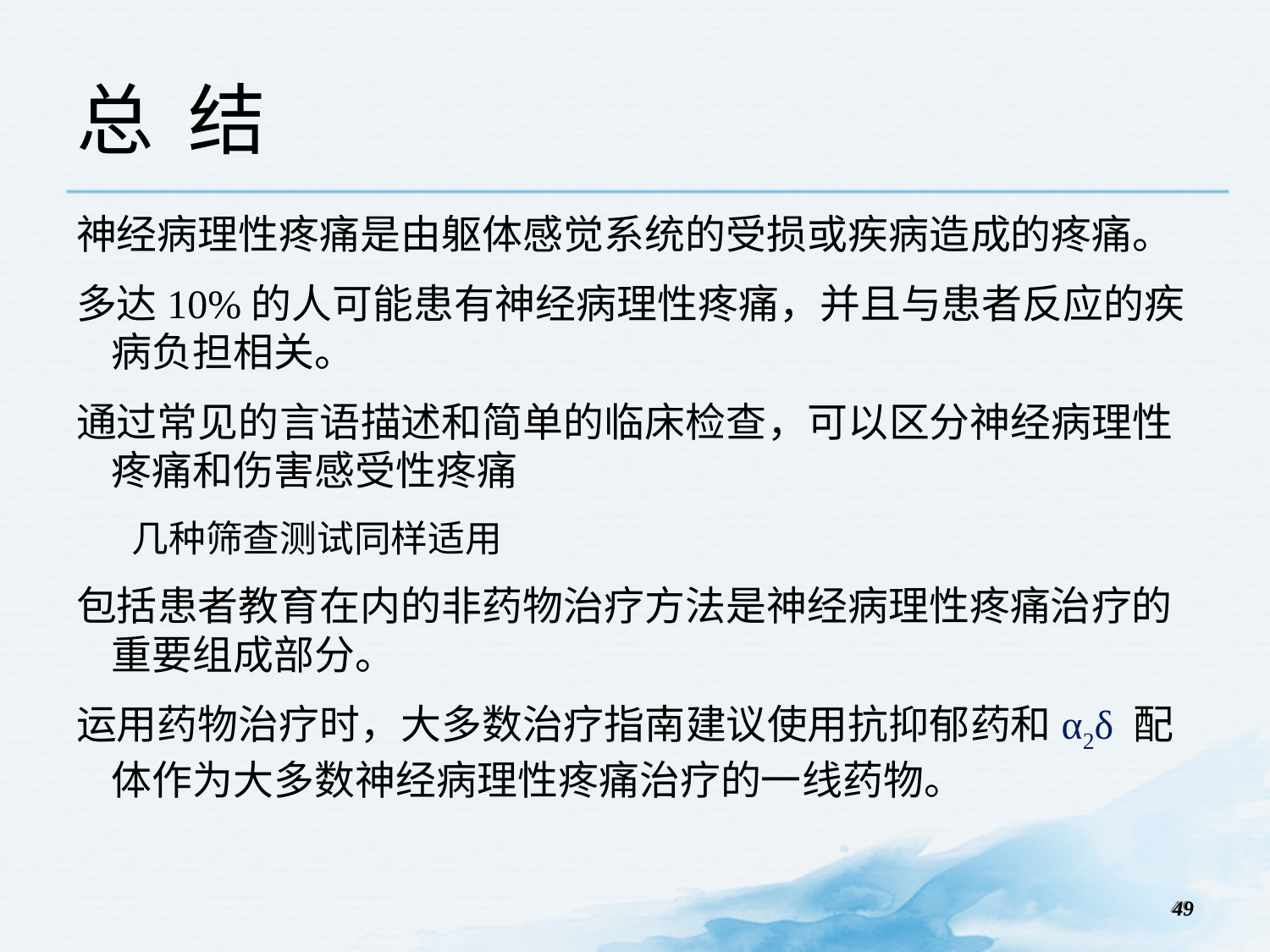

总  结
神经病理性疼痛是由躯体感觉系统的受损或疾病造成的疼痛。
多达10%的人可能患有神经病理性疼痛，并且与患者反应的疾病负担相关。
通过常见的言语描述和简单的临床检查，可以区分神经病理性疼痛和伤害感受性疼痛
几种筛查测试同样适用
包括患者教育在内的非药物治疗方法是神经病理性疼痛治疗的重要组成部分。
运用药物治疗时，大多数治疗指南建议使用抗抑郁药和α2δ 配体作为大多数神经病理性疼痛治疗的一线药物。

49
49